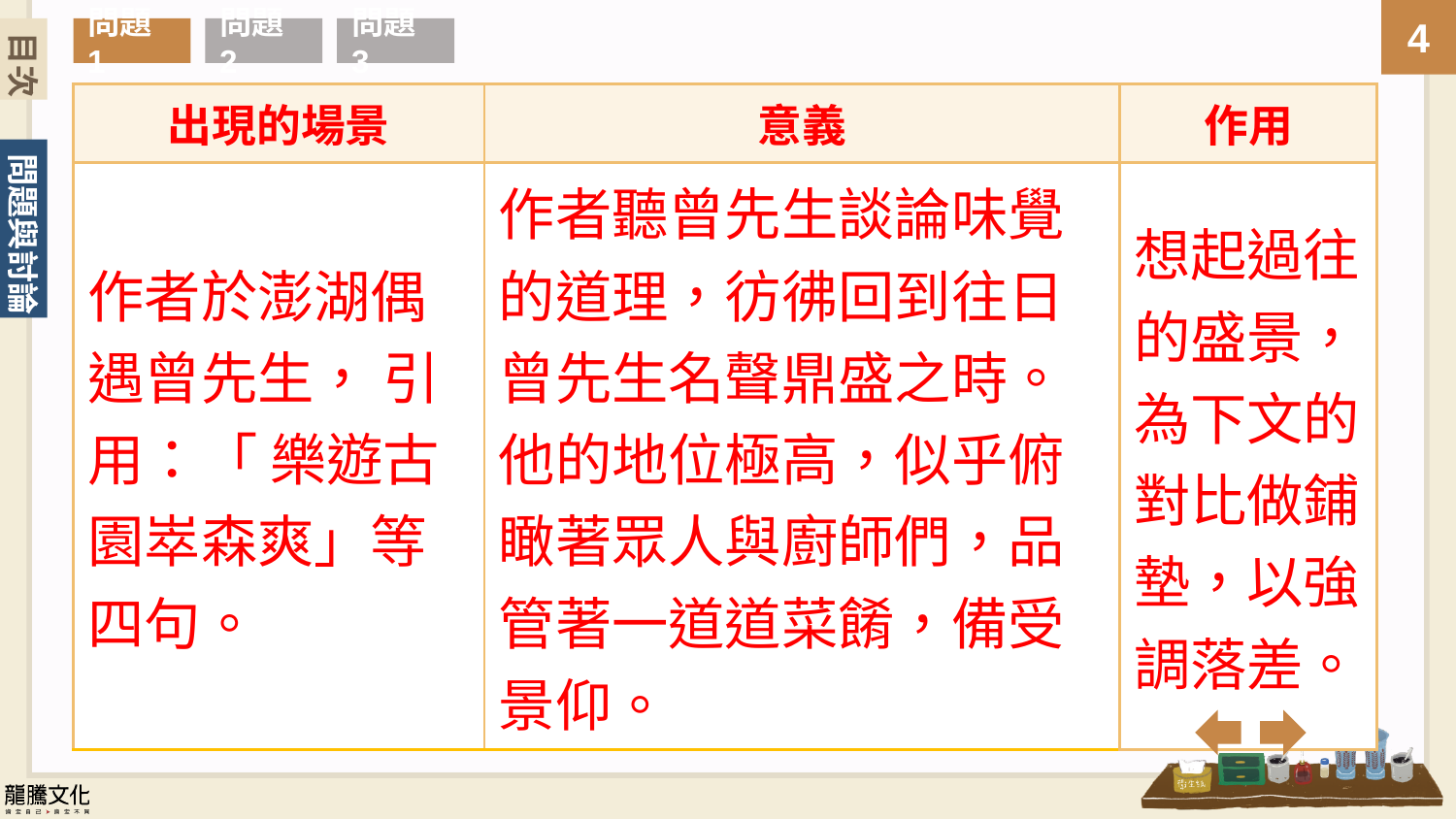

目次
問題1
問題2
問題3
| 出現的場景 | 意義 | 作用 |
| --- | --- | --- |
| 作者於澎湖偶遇曾先生， 引用：「 樂遊古園崒森爽」等四句。 | 作者聽曾先生談論味覺的道理，彷彿回到往日曾先生名聲鼎盛之時。他的地位極高，似乎俯瞰著眾人與廚師們，品管著一道道菜餚，備受景仰。 | 想起過往的盛景，為下文的對比做鋪墊，以強調落差。 |